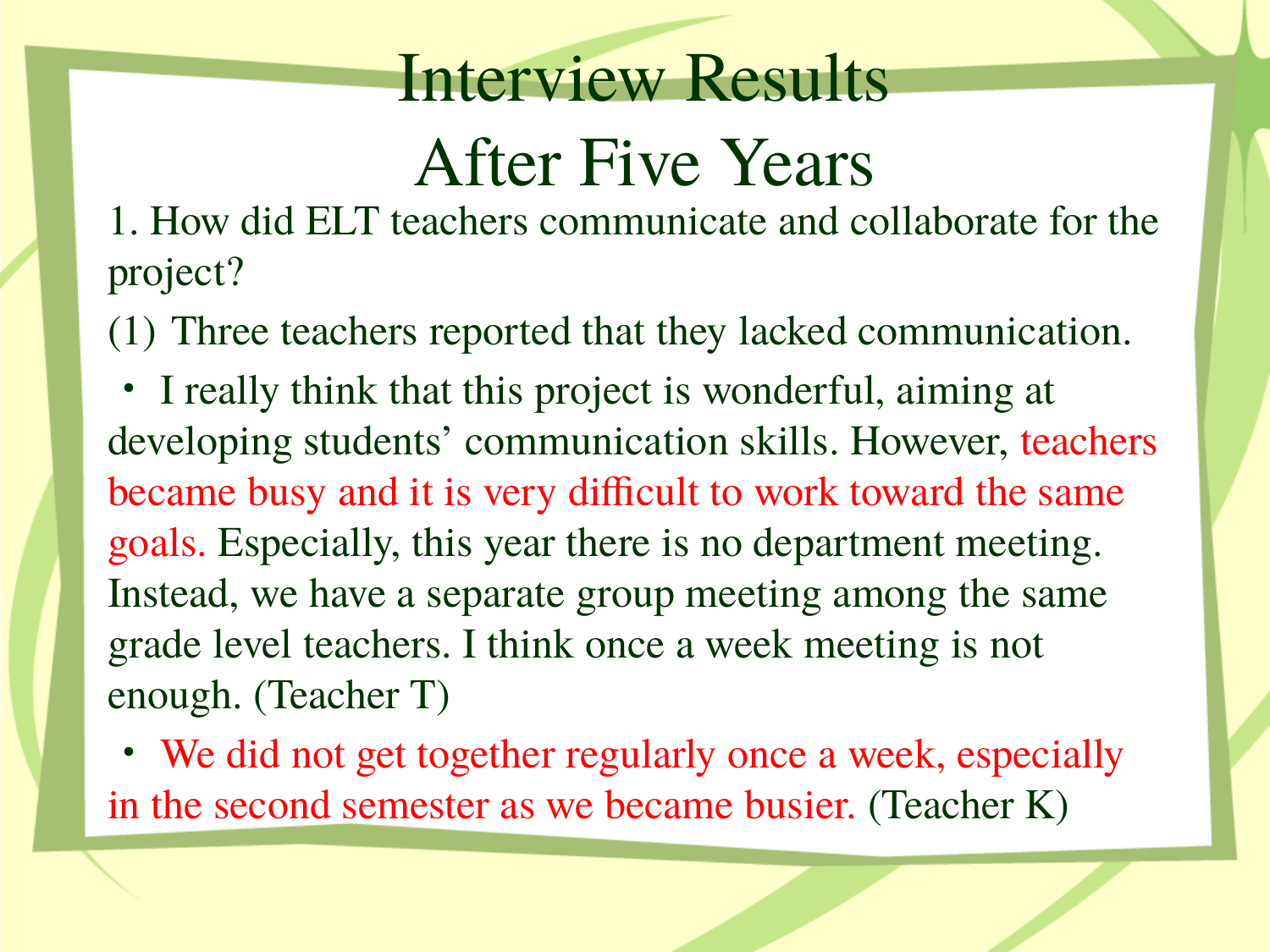

# Interview Results After Five Years
1. How did ELT teachers communicate and collaborate for the project?
Three teachers reported that they lacked communication.
・I really think that this project is wonderful, aiming at developing students’ communication skills. However, teachers became busy and it is very difficult to work toward the same goals. Especially, this year there is no department meeting. Instead, we have a separate group meeting among the same grade level teachers. I think once a week meeting is not enough. (Teacher T)
・We did not get together regularly once a week, especially in the second semester as we became busier. (Teacher K)